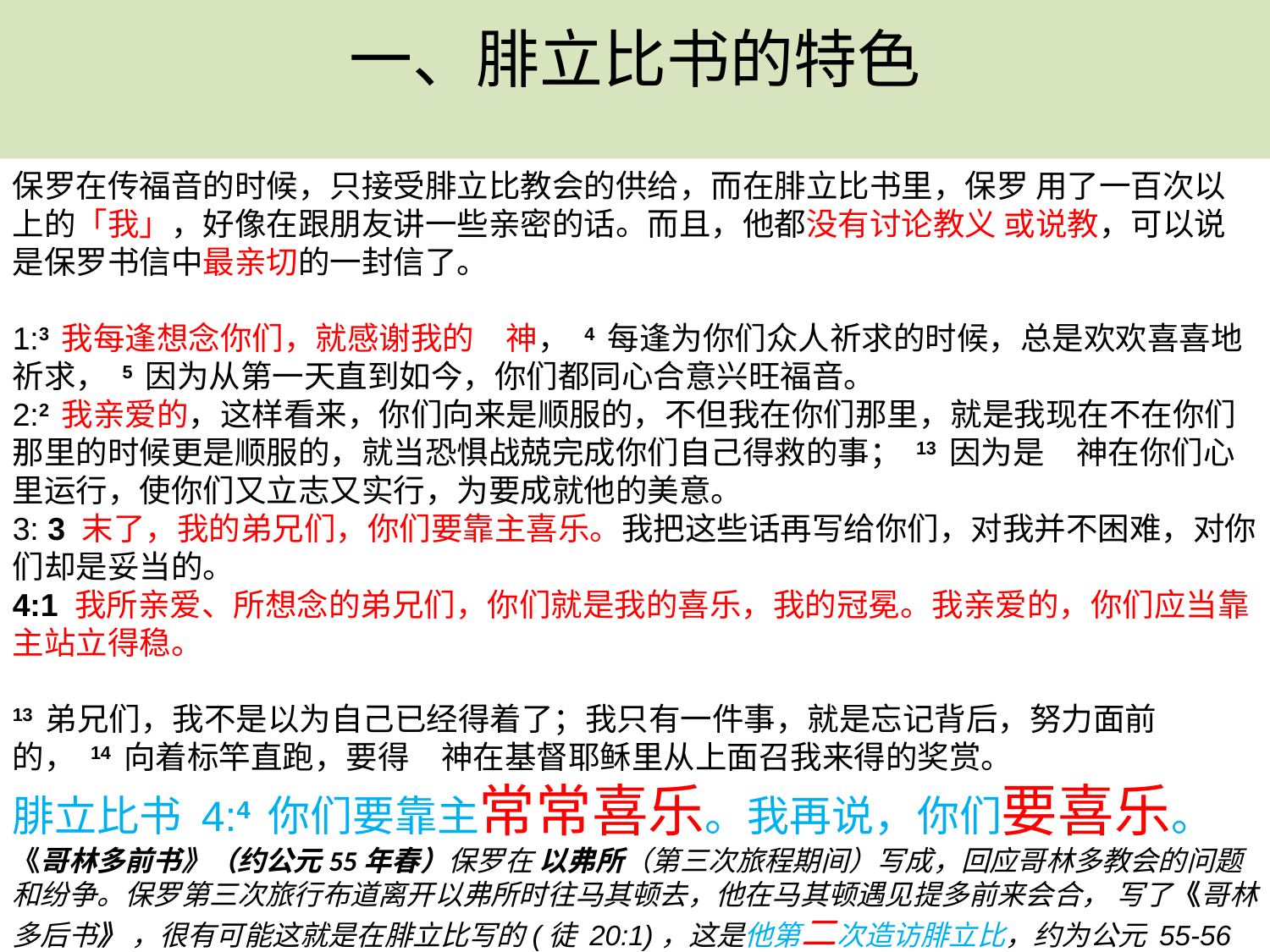

# 一、腓立比书的特色
保罗在传福音的时候，只接受腓立比教会的供给，而在腓立比书里，保罗 用了一百次以上的「我」，好像在跟朋友讲一些亲密的话。而且，他都没有讨论教义 或说教，可以说是保罗书信中最亲切的一封信了。

1:3 我每逢想念你们，就感谢我的　神， 4 每逢为你们众人祈求的时候，总是欢欢喜喜地祈求， 5 因为从第一天直到如今，你们都同心合意兴旺福音。
2:2 我亲爱的，这样看来，你们向来是顺服的，不但我在你们那里，就是我现在不在你们那里的时候更是顺服的，就当恐惧战兢完成你们自己得救的事； 13 因为是　神在你们心里运行，使你们又立志又实行，为要成就他的美意。
3: 3 末了，我的弟兄们，你们要靠主喜乐。我把这些话再写给你们，对我并不困难，对你们却是妥当的。
4:1 我所亲爱、所想念的弟兄们，你们就是我的喜乐，我的冠冕。我亲爱的，你们应当靠主站立得稳。

13 弟兄们，我不是以为自己已经得着了；我只有一件事，就是忘记背后，努力面前的， 14 向着标竿直跑，要得　神在基督耶稣里从上面召我来得的奖赏。
腓立比书 4:4 你们要靠主常常喜乐。我再说，你们要喜乐。
《哥林多前书》（约公元55年春）保罗在 以弗所（第三次旅程期间）写成，回应哥林多教会的问题和纷争。保罗第三次旅行布道离开以弗所时往马其顿去，他在马其顿遇见提多前来会合， 写了《哥林多后书》 ，很有可能这就是在腓立比写的(徒 20:1)，这是他第二次造访腓立比，约为公元 55-56 年。